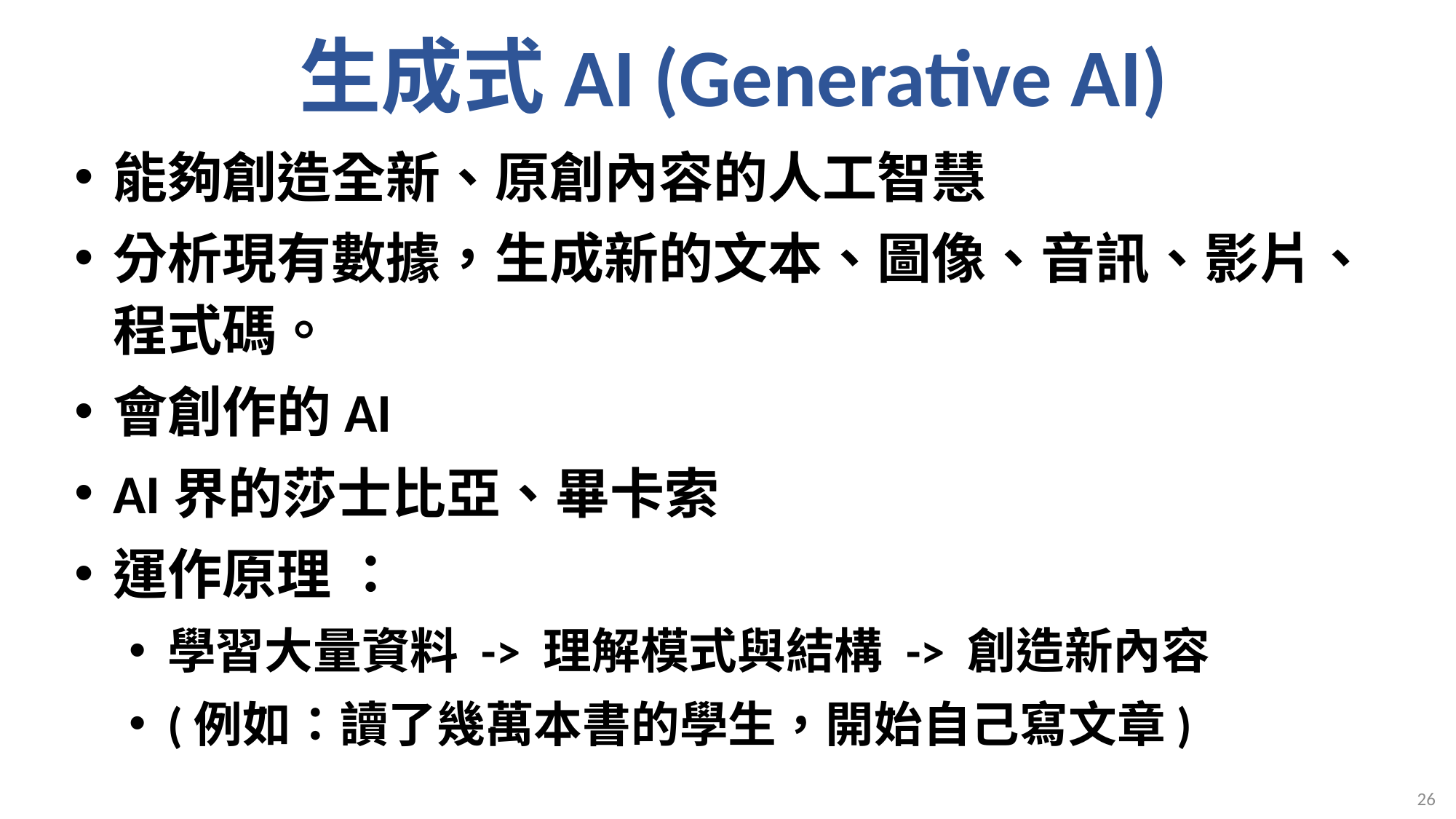

# 生成式AI (Generative AI)
能夠創造全新、原創內容的人工智慧
分析現有數據，生成新的文本、圖像、音訊、影片、程式碼。
會創作的AI
AI界的莎士比亞、畢卡索
運作原理 ：
學習大量資料 -> 理解模式與結構 -> 創造新內容
(例如：讀了幾萬本書的學生，開始自己寫文章)
26